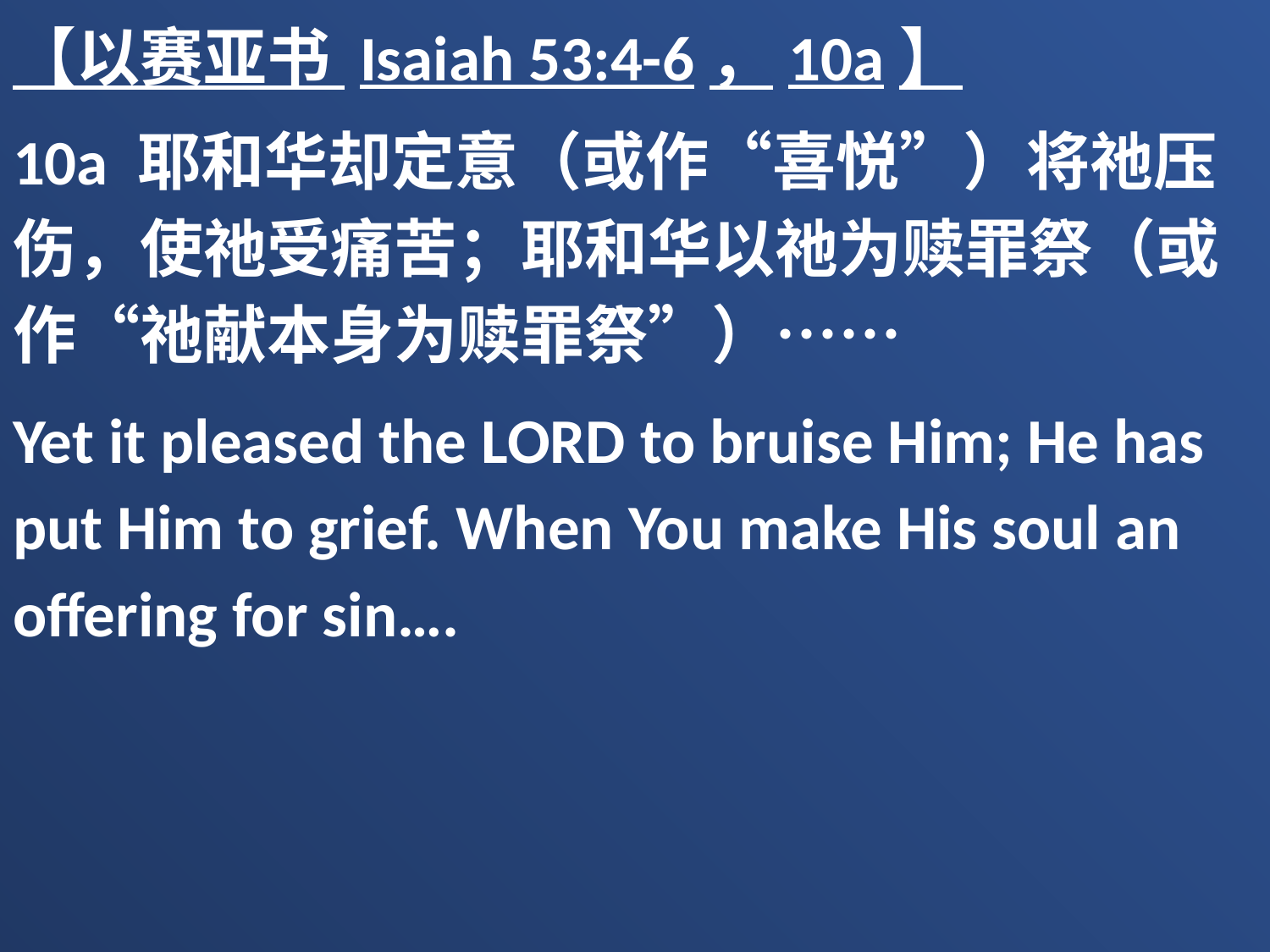

【以赛亚书 Isaiah 53:4-6，10a】
10a 耶和华却定意（或作“喜悦”）将祂压伤，使祂受痛苦；耶和华以祂为赎罪祭（或作“祂献本身为赎罪祭”）……
Yet it pleased the LORD to bruise Him; He has put Him to grief. When You make His soul an offering for sin….